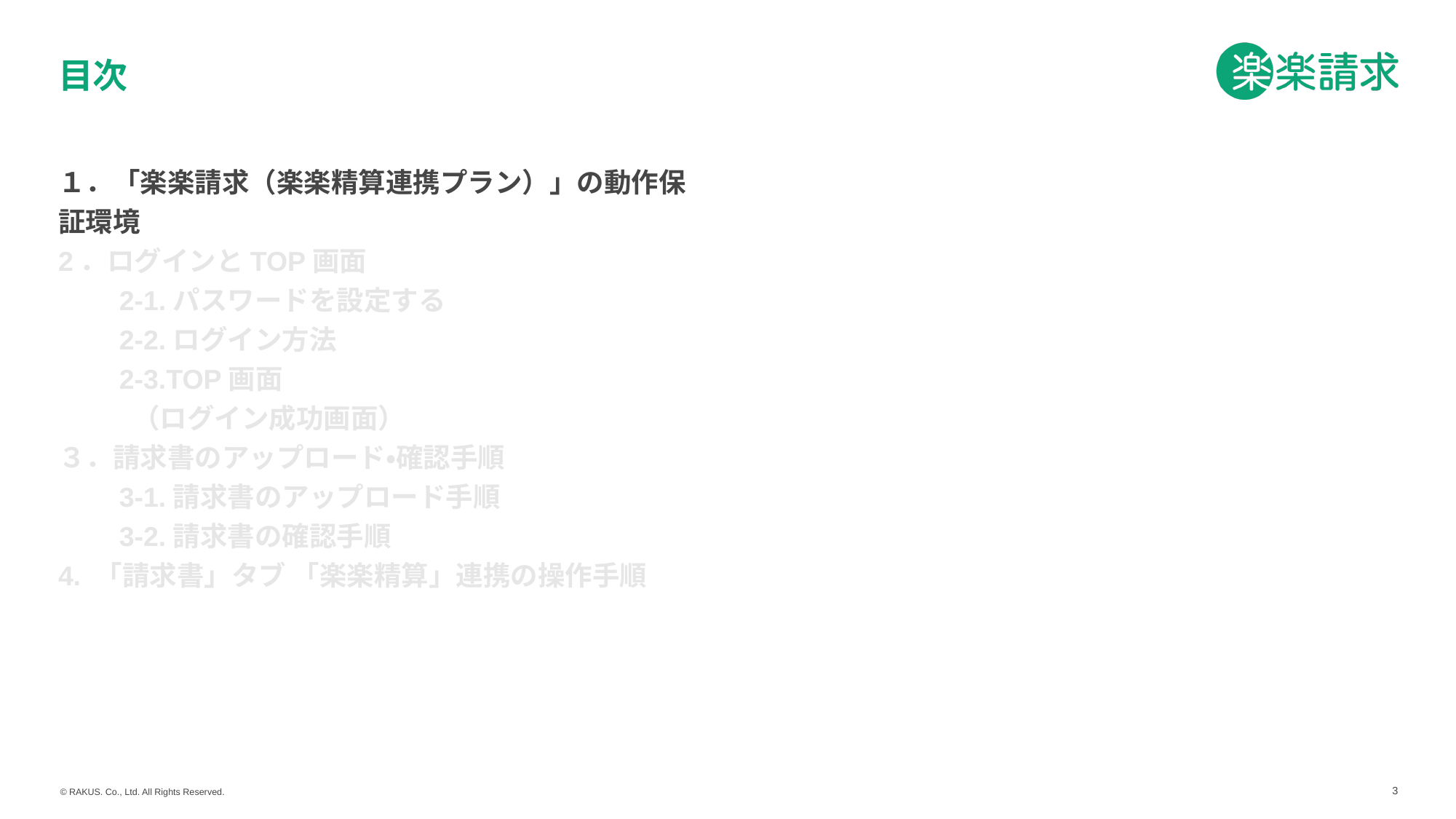

# 目次
１．「楽楽請求（楽楽精算連携プラン）」の動作保証環境
2．ログインとTOP画面
　　2-1.パスワードを設定する
　　2-2.ログイン方法
　　2-3.TOP画面
           （ログイン成功画面）
３．請求書のアップロード・確認手順
　　3-1.請求書のアップロード手順
　　3-2.請求書の確認手順
4. 「請求書」タブ 「楽楽精算」連携の操作手順

3